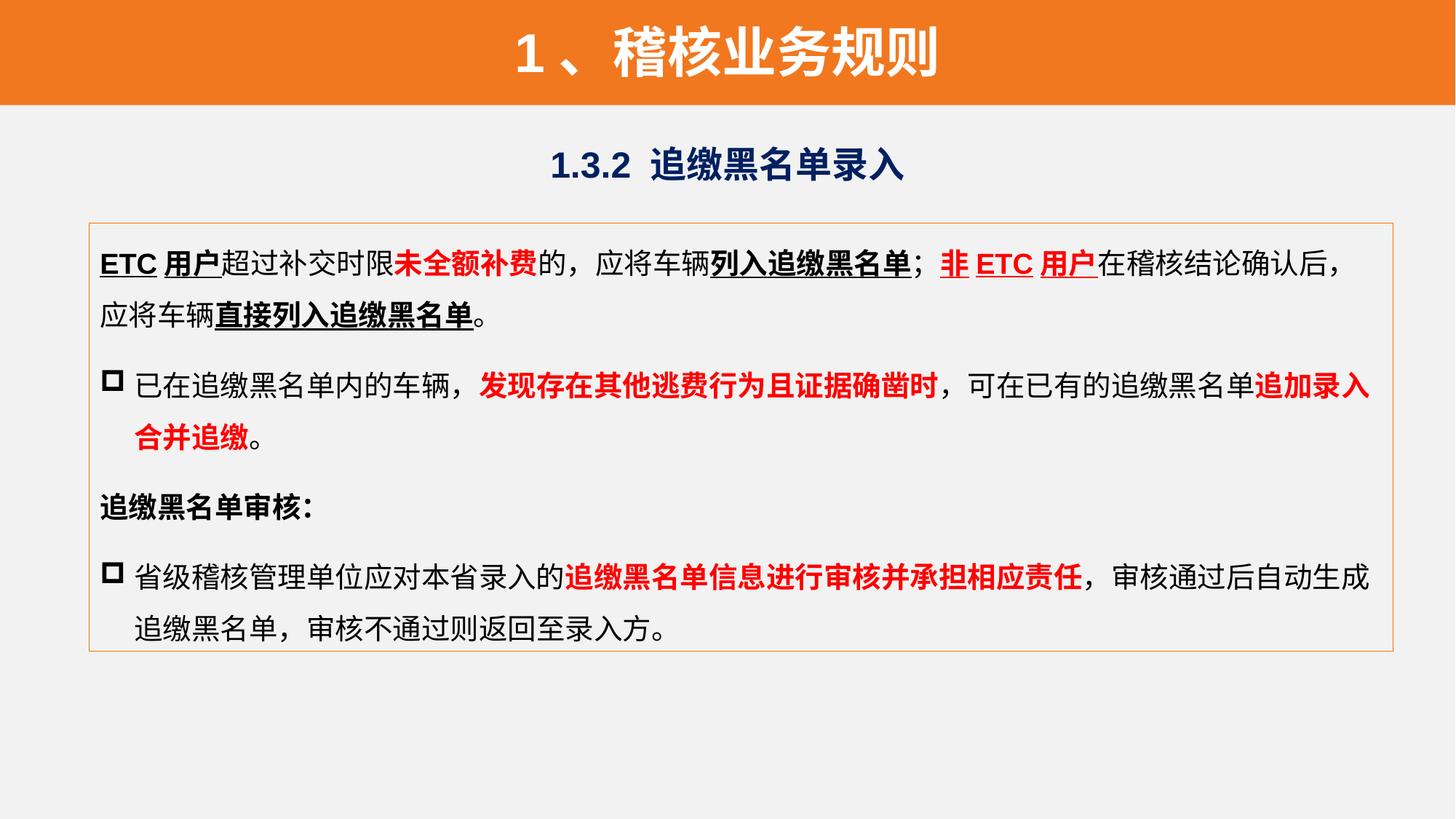

1、稽核业务规则
1.3.2 追缴黑名单录入
ETC用户超过补交时限未全额补费的，应将车辆列入追缴黑名单；非ETC用户在稽核结论确认后，应将车辆直接列入追缴黑名单。
已在追缴黑名单内的车辆，发现存在其他逃费行为且证据确凿时，可在已有的追缴黑名单追加录入合并追缴。
追缴黑名单审核：
省级稽核管理单位应对本省录入的追缴黑名单信息进行审核并承担相应责任，审核通过后自动生成追缴黑名单，审核不通过则返回至录入方。